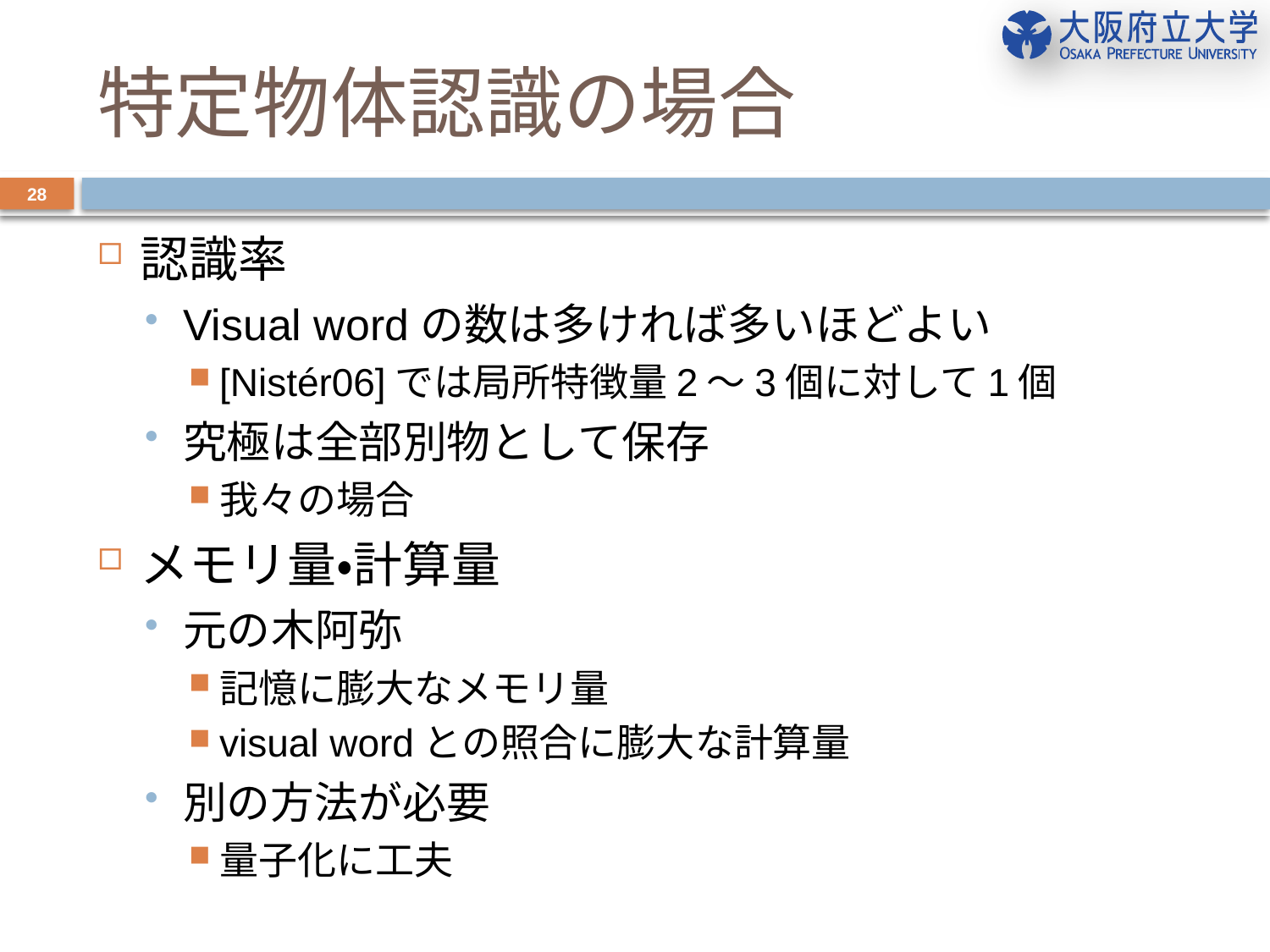

# 特定物体認識の場合
28
認識率
Visual wordの数は多ければ多いほどよい
[Nistér06]では局所特徴量2～3個に対して1個
究極は全部別物として保存
我々の場合
メモリ量・計算量
元の木阿弥
記憶に膨大なメモリ量
visual wordとの照合に膨大な計算量
別の方法が必要
量子化に工夫